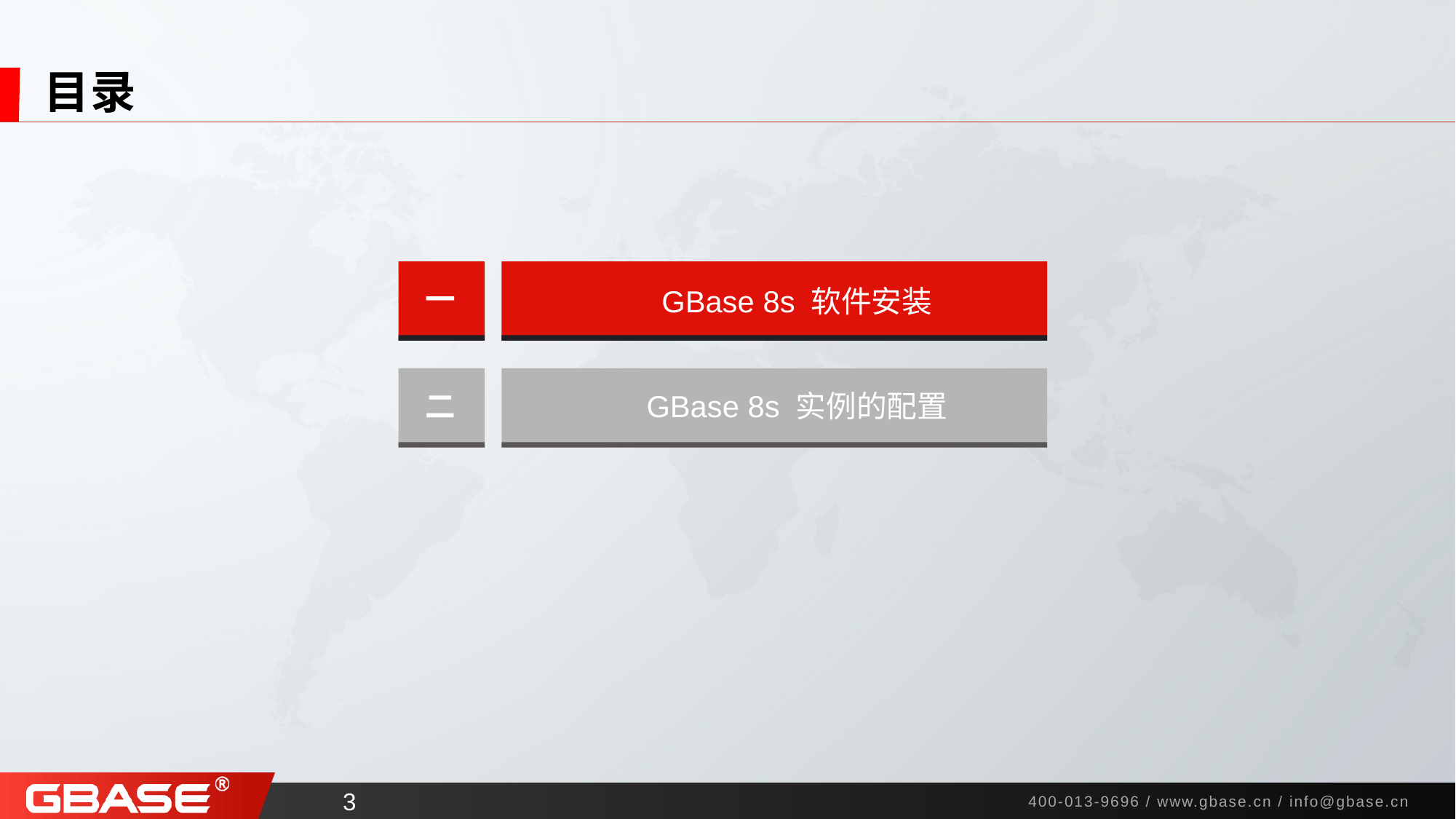

# 目录

一
GBase 8s 软件安装

GBase 8s 实例的配置
二